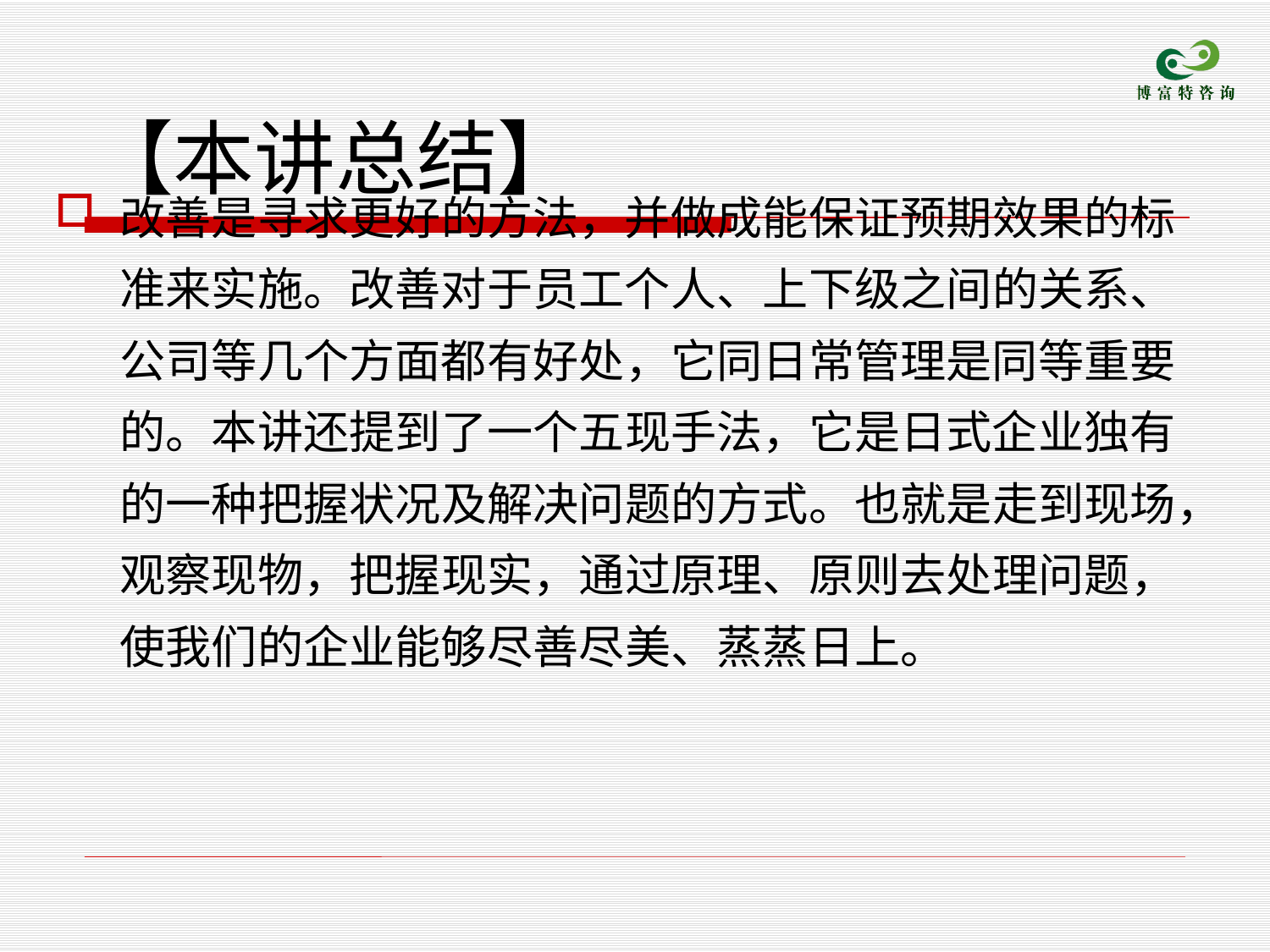

# 【本讲总结】
改善是寻求更好的方法，并做成能保证预期效果的标准来实施。改善对于员工个人、上下级之间的关系、公司等几个方面都有好处，它同日常管理是同等重要的。本讲还提到了一个五现手法，它是日式企业独有的一种把握状况及解决问题的方式。也就是走到现场，观察现物，把握现实，通过原理、原则去处理问题，使我们的企业能够尽善尽美、蒸蒸日上。
651